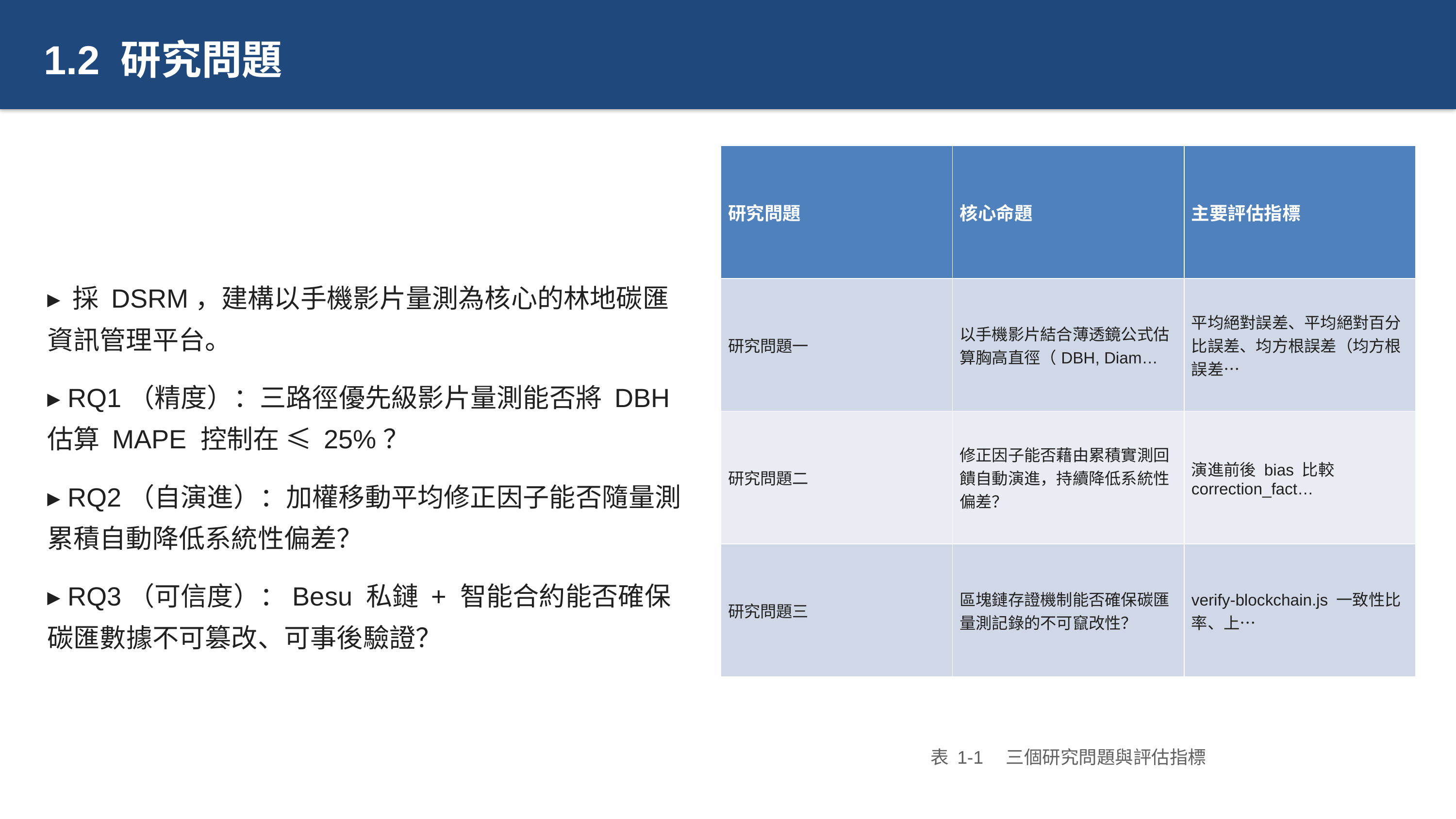

1.2 研究問題
▸ 採 DSRM，建構以手機影片量測為核心的林地碳匯資訊管理平台。
▸ RQ1（精度）：三路徑優先級影片量測能否將 DBH 估算 MAPE 控制在 ≤ 25%？
▸ RQ2（自演進）：加權移動平均修正因子能否隨量測累積自動降低系統性偏差？
▸ RQ3（可信度）：Besu 私鏈 + 智能合約能否確保碳匯數據不可篡改、可事後驗證？
| 研究問題 | 核心命題 | 主要評估指標 |
| --- | --- | --- |
| 研究問題一 | 以手機影片結合薄透鏡公式估算胸高直徑（DBH, Diam… | 平均絕對誤差、平均絕對百分比誤差、均方根誤差（均方根誤差… |
| 研究問題二 | 修正因子能否藉由累積實測回饋自動演進，持續降低系統性偏差？ | 演進前後 bias 比較 correction\_fact… |
| 研究問題三 | 區塊鏈存證機制能否確保碳匯量測記錄的不可竄改性？ | verify-blockchain.js 一致性比率、上… |
表 1-1　三個研究問題與評估指標